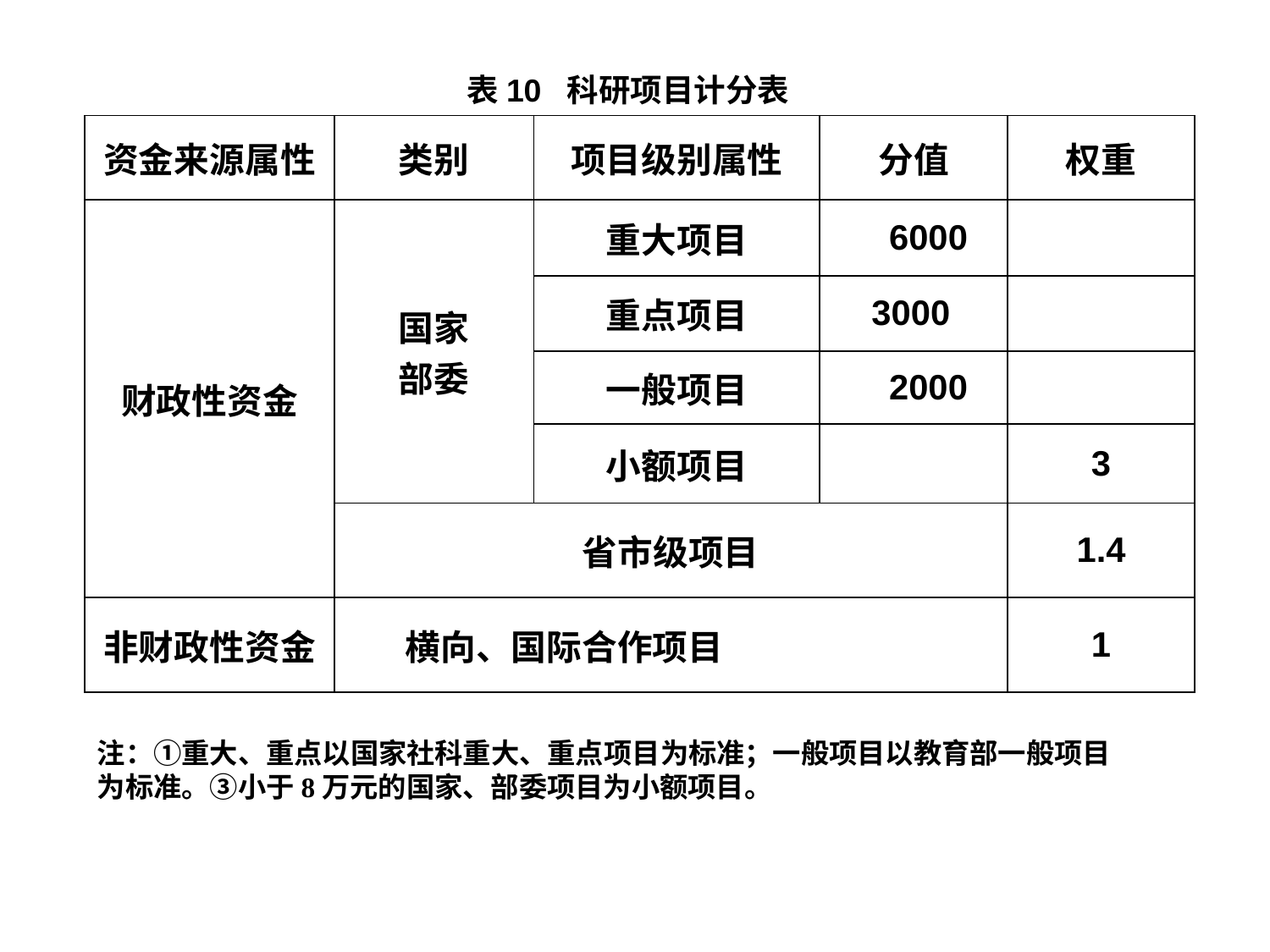

表10  科研项目计分表
| 资金来源属性 | 类别 | 项目级别属性 | 分值 | 权重 |
| --- | --- | --- | --- | --- |
| 财政性资金 | 国家 部委 | 重大项目 | 6000 |  |
|  |  | 重点项目 | 3000 |  |
|  |  | 一般项目 | 2000 |  |
|  |  | 小额项目 |  | 3 |
|  | 省市级项目 |  |  | 1.4 |
| 非财政性资金 | 横向、国际合作项目 |  |  | 1 |
注：①重大、重点以国家社科重大、重点项目为标准；一般项目以教育部一般项目为标准。③小于8万元的国家、部委项目为小额项目。